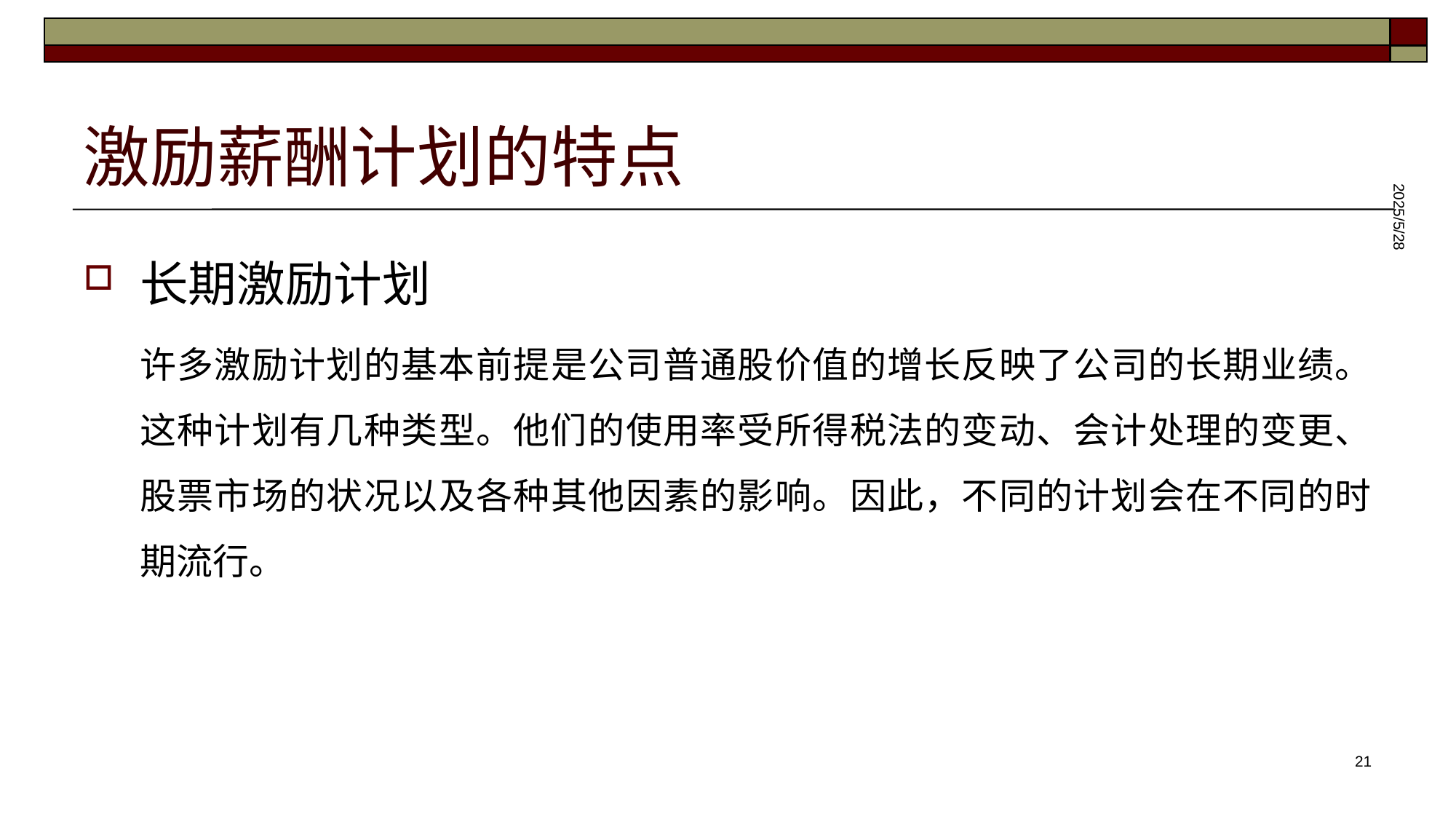

# 激励薪酬计划的特点
2025/5/28
长期激励计划
许多激励计划的基本前提是公司普通股价值的增长反映了公司的长期业绩。这种计划有几种类型。他们的使用率受所得税法的变动、会计处理的变更、股票市场的状况以及各种其他因素的影响。因此，不同的计划会在不同的时期流行。

21